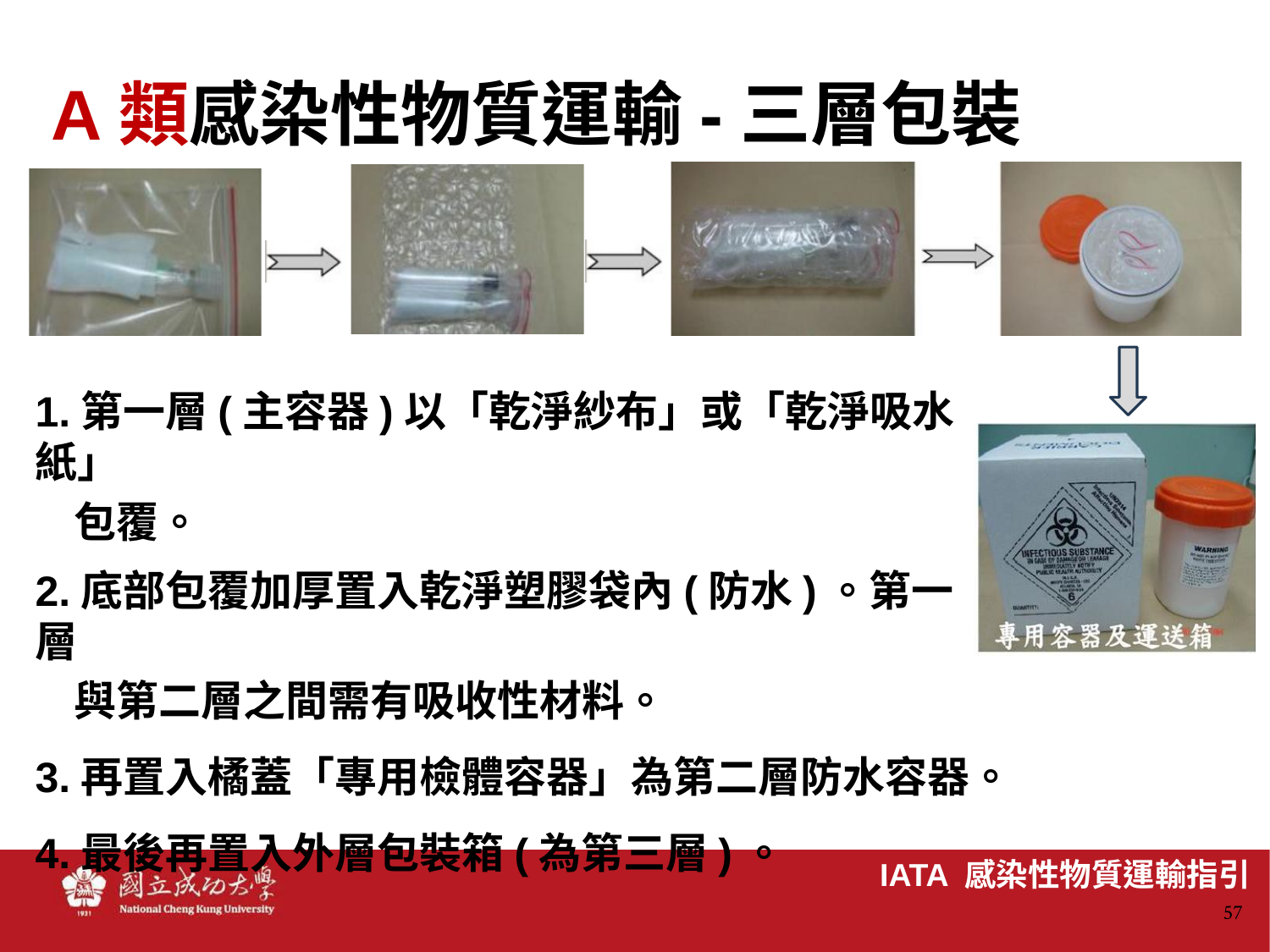

# A類感染性物質運輸-三層包裝

1.第一層(主容器)以「乾淨紗布」或「乾淨吸水紙」
   包覆。
2.底部包覆加厚置入乾淨塑膠袋內(防水)。第一層
   與第二層之間需有吸收性材料。
3.再置入橘蓋「專用檢體容器」為第二層防水容器。
4.最後再置入外層包裝箱(為第三層)。

IATA 感染性物質運輸指引
57